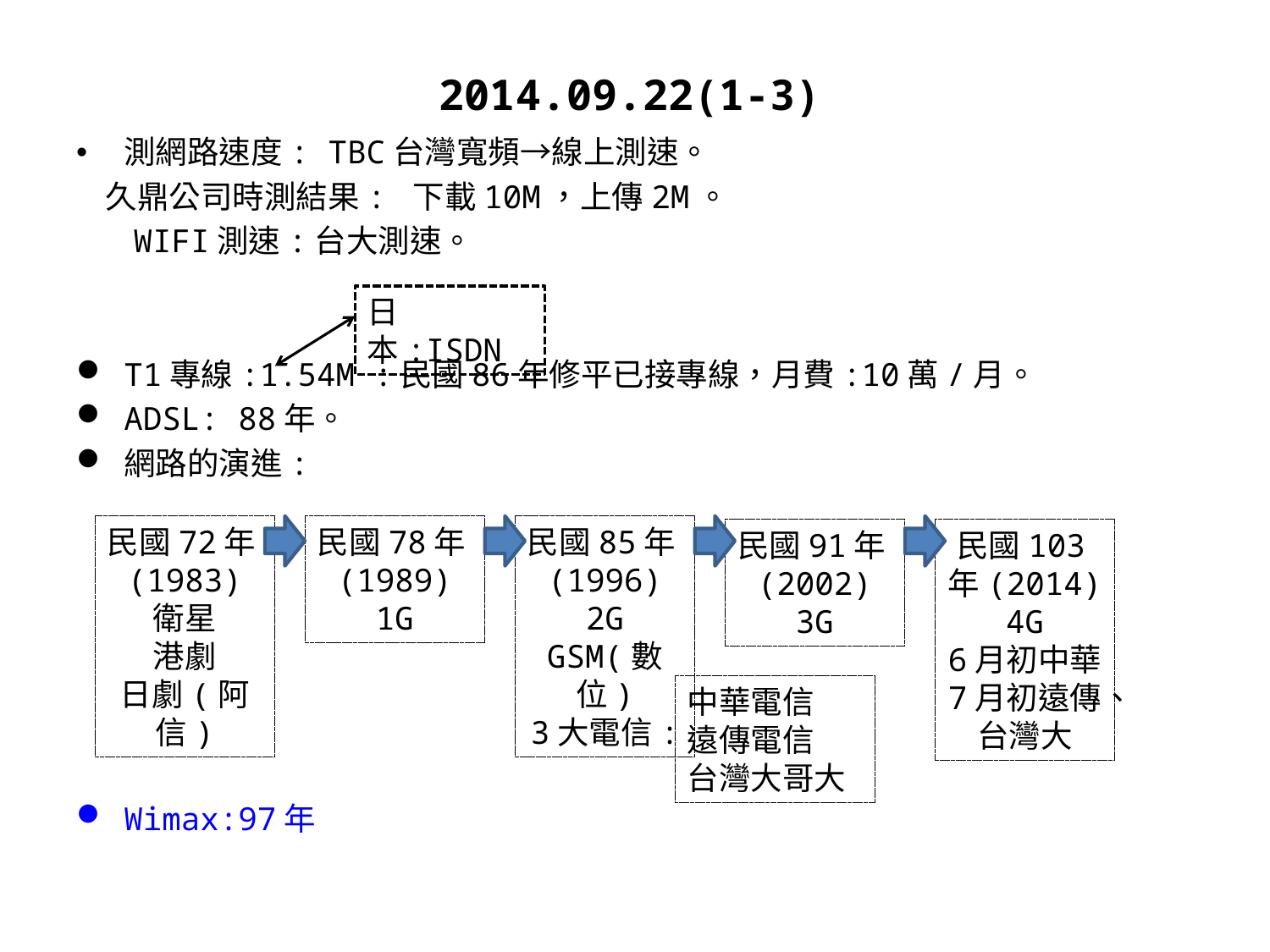

2014.09.22(1-3)
測網路速度: TBC台灣寬頻→線上測速。
   久鼎公司時測結果: 下載10M，上傳2M。
   WIFI測速:台大測速。

T1專線:1.54M :民國86年修平已接專線，月費:10萬/月。
ADSL: 88年。
網路的演進:

Wimax:97年

日本:ISDN
民國72年(1983)
衛星
港劇
日劇(阿信)

民國78年(1989)
1G

民國85年(1996)
2G
GSM(數位)
3大電信:

民國91年(2002)
3G
民國103年(2014)
4G
6月初中華
7月初遠傳、台灣大
中華電信
遠傳電信
台灣大哥大